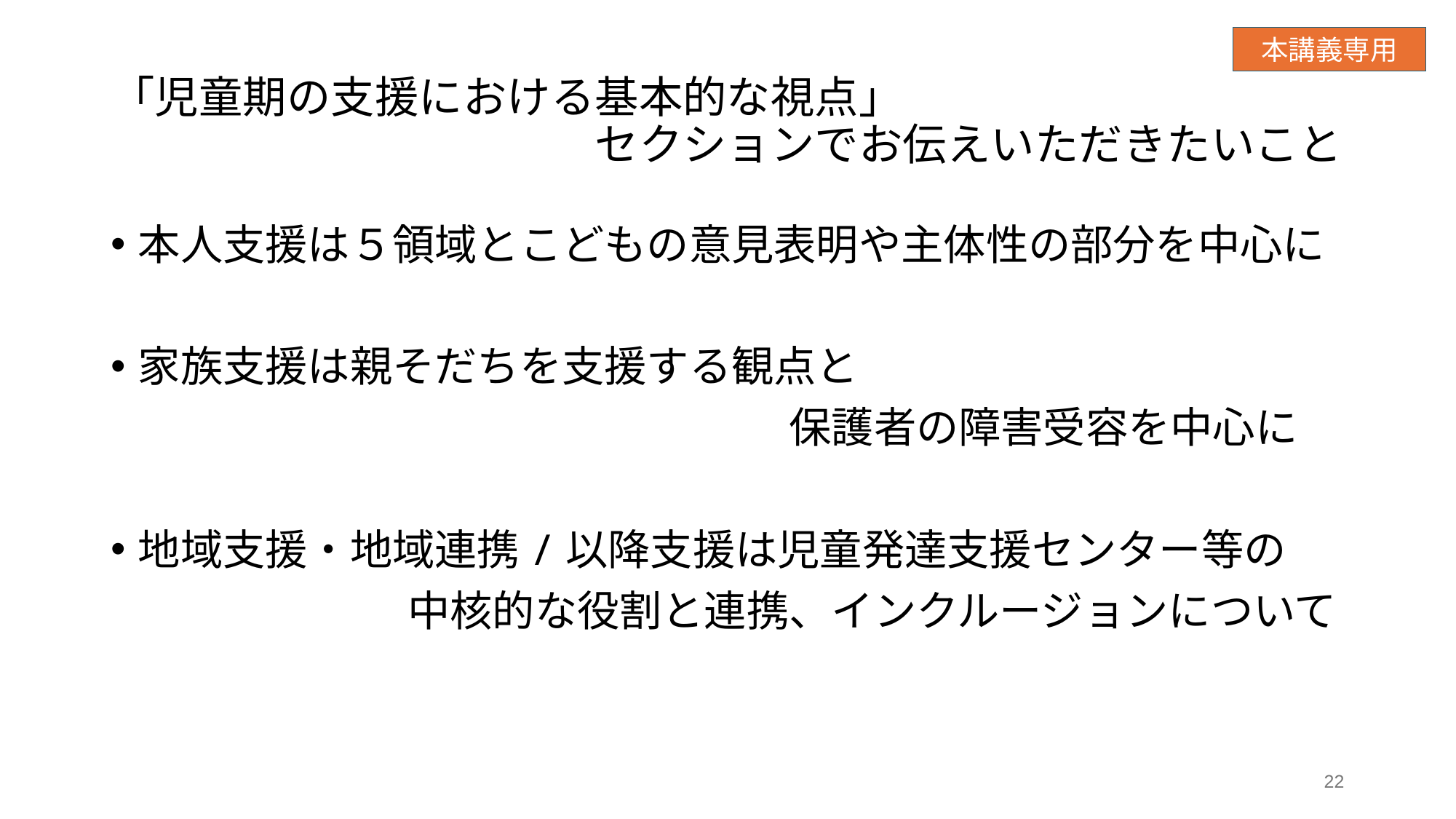

本講義専用
# 「児童期の支援における基本的な視点」 　　　　　　　　　　　セクションでお伝えいただきたいこと
本人支援は５領域とこどもの意見表明や主体性の部分を中心に

家族支援は親そだちを支援する観点と
　　　　　　　　　　　　　　　　保護者の障害受容を中心に

地域支援・地域連携/以降支援は児童発達支援センター等の
　　　　　　　中核的な役割と連携、インクルージョンについて
22